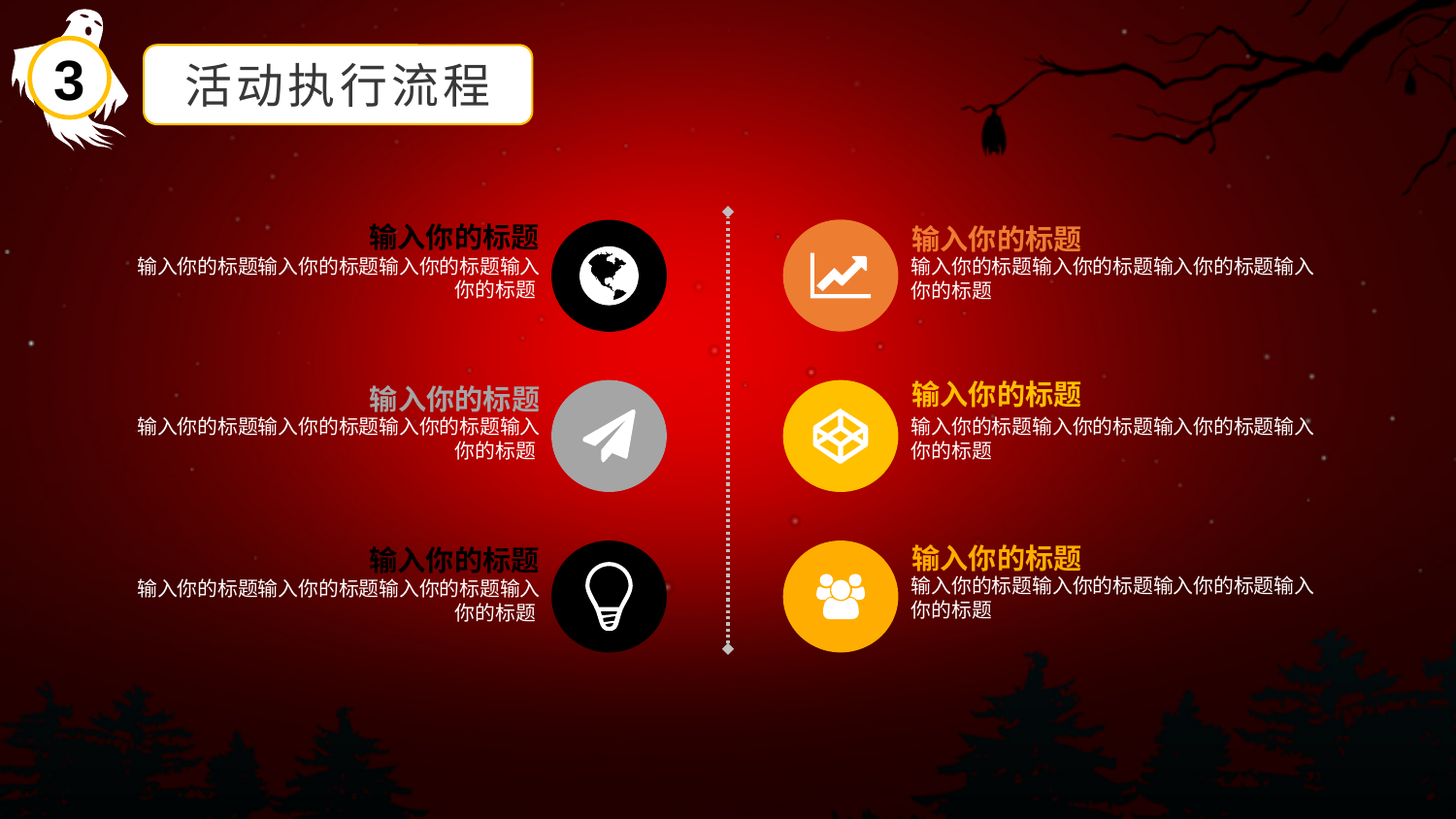

3
活动执行流程

输入你的标题
输入你的标题输入你的标题输入你的标题输入你的标题

输入你的标题
输入你的标题输入你的标题输入你的标题输入你的标题

输入你的标题
输入你的标题输入你的标题输入你的标题输入你的标题

输入你的标题
输入你的标题输入你的标题输入你的标题输入你的标题

输入你的标题
输入你的标题输入你的标题输入你的标题输入你的标题
输入你的标题
输入你的标题输入你的标题输入你的标题输入你的标题